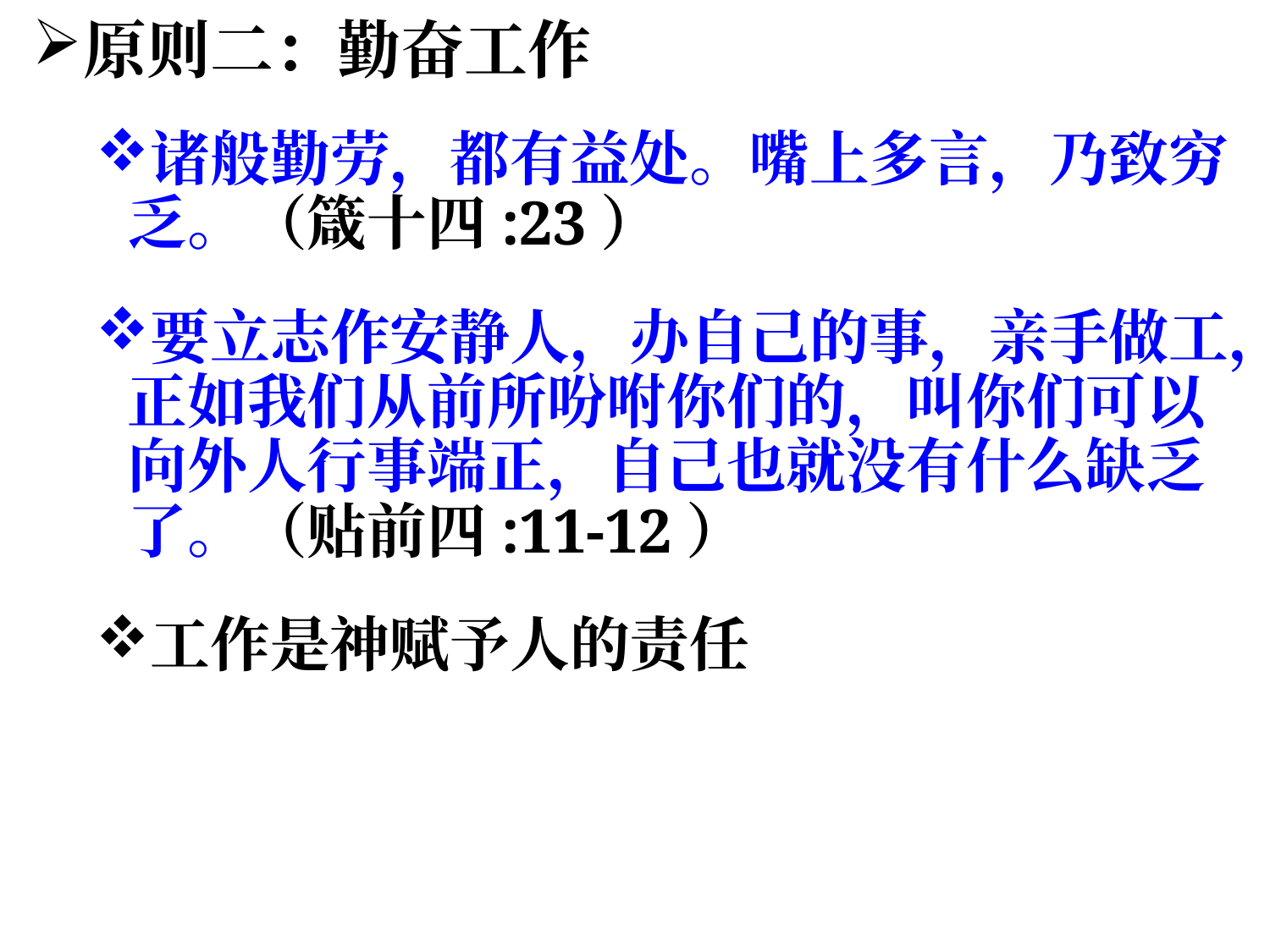

原则二：勤奋工作

诸般勤劳，都有益处。嘴上多言，乃致穷乏。（箴十四:23）

要立志作安静人，办自己的事，亲手做工，正如我们从前所吩咐你们的，叫你们可以向外人行事端正，自己也就没有什么缺乏了。（贴前四:11-12）

工作是神赋予人的责任